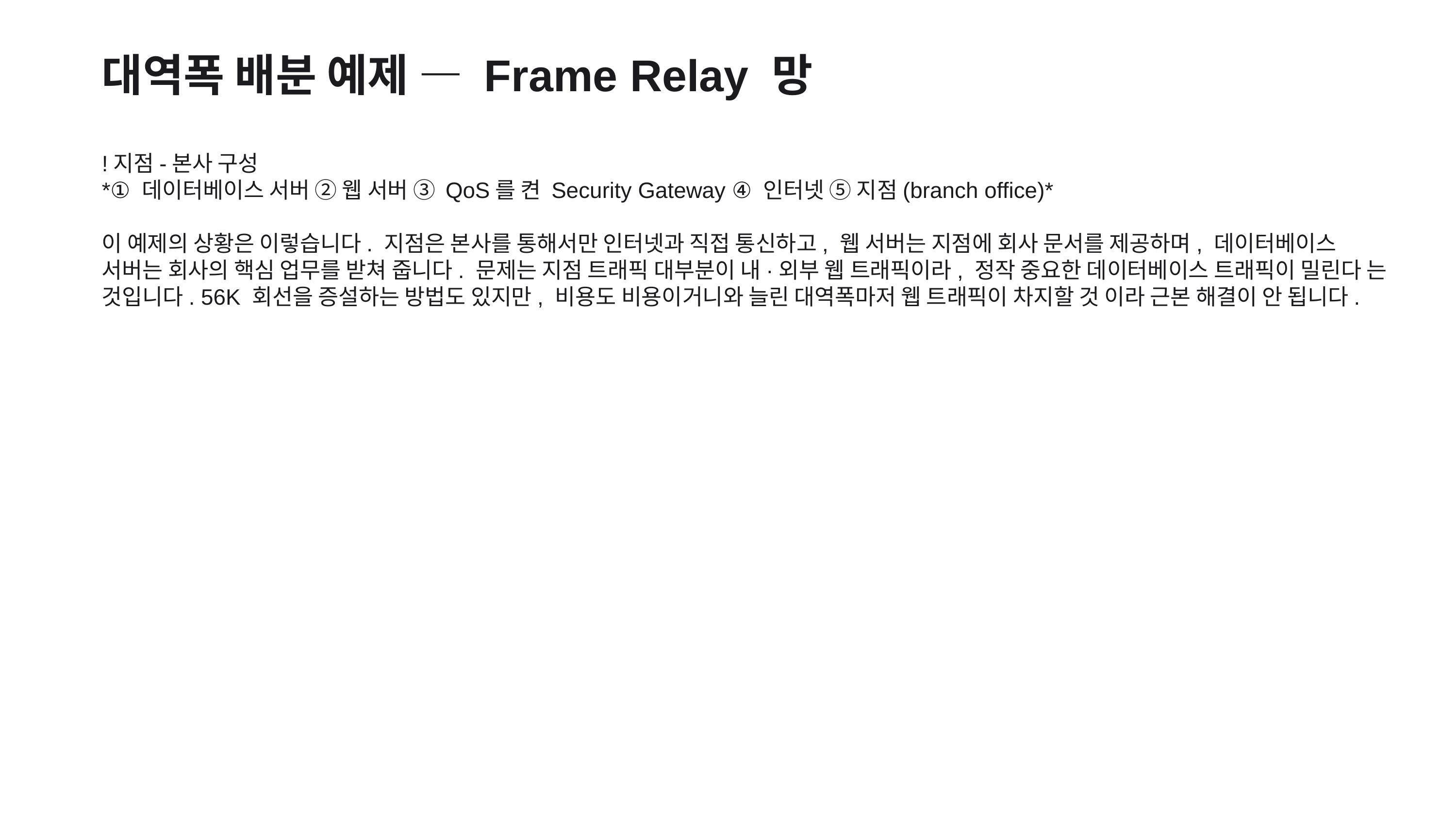

대역폭 배분 예제 — Frame Relay 망
!지점-본사 구성
*① 데이터베이스 서버 ② 웹 서버 ③ QoS를 켠 Security Gateway ④ 인터넷 ⑤ 지점(branch office)*

이 예제의 상황은 이렇습니다. 지점은 본사를 통해서만 인터넷과 직접 통신하고, 웹 서버는 지점에 회사 문서를 제공하며, 데이터베이스 서버는 회사의 핵심 업무를 받쳐 줍니다. 문제는 지점 트래픽 대부분이 내·외부 웹 트래픽이라, 정작 중요한 데이터베이스 트래픽이 밀린다 는 것입니다. 56K 회선을 증설하는 방법도 있지만, 비용도 비용이거니와 늘린 대역폭마저 웹 트래픽이 차지할 것 이라 근본 해결이 안 됩니다.